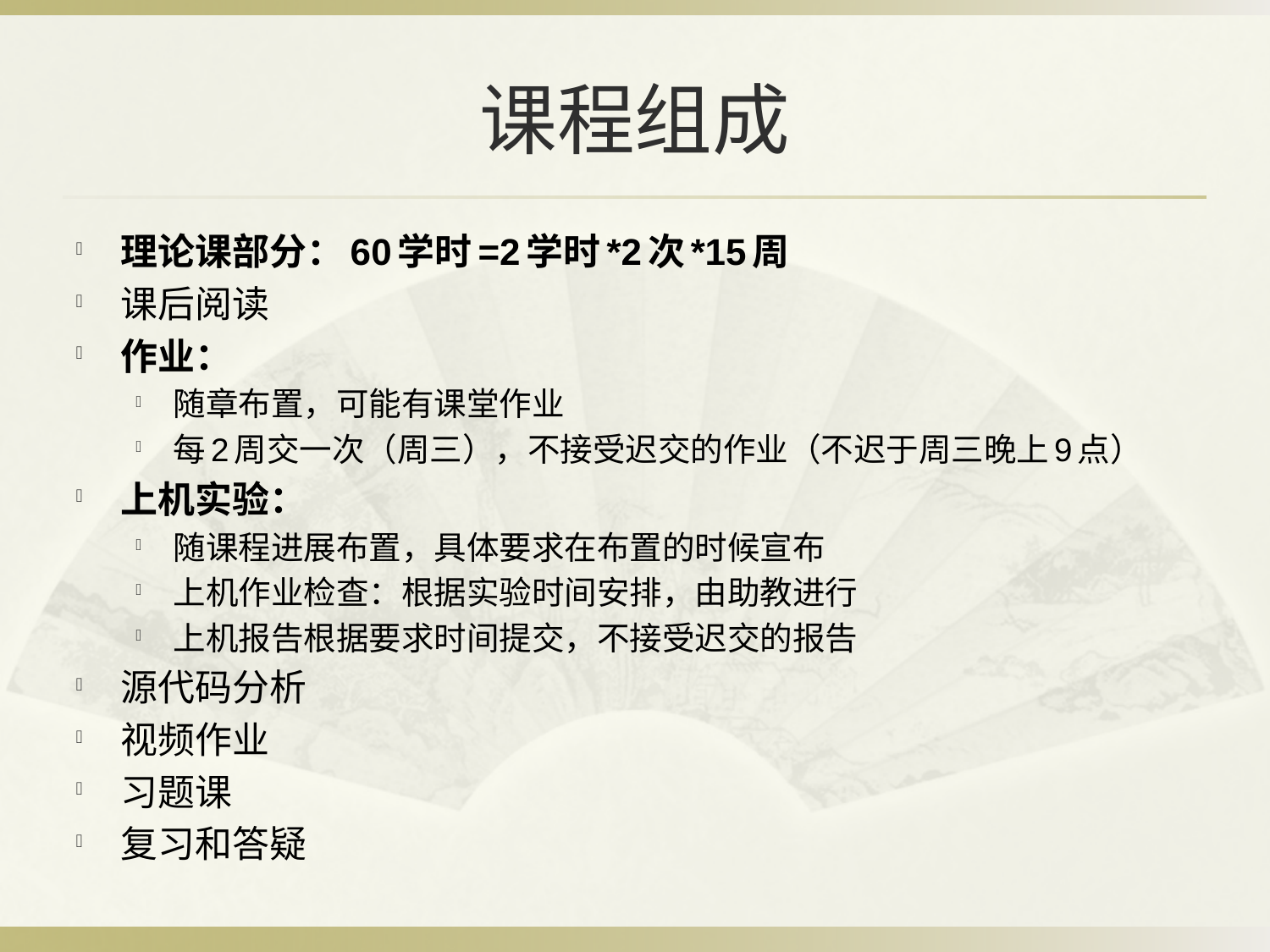

# 课程组成
理论课部分：60学时=2学时*2次*15周
课后阅读
作业：
随章布置，可能有课堂作业
每2周交一次（周三），不接受迟交的作业（不迟于周三晚上9点）
上机实验：
随课程进展布置，具体要求在布置的时候宣布
上机作业检查：根据实验时间安排，由助教进行
上机报告根据要求时间提交，不接受迟交的报告
源代码分析
视频作业
习题课
复习和答疑